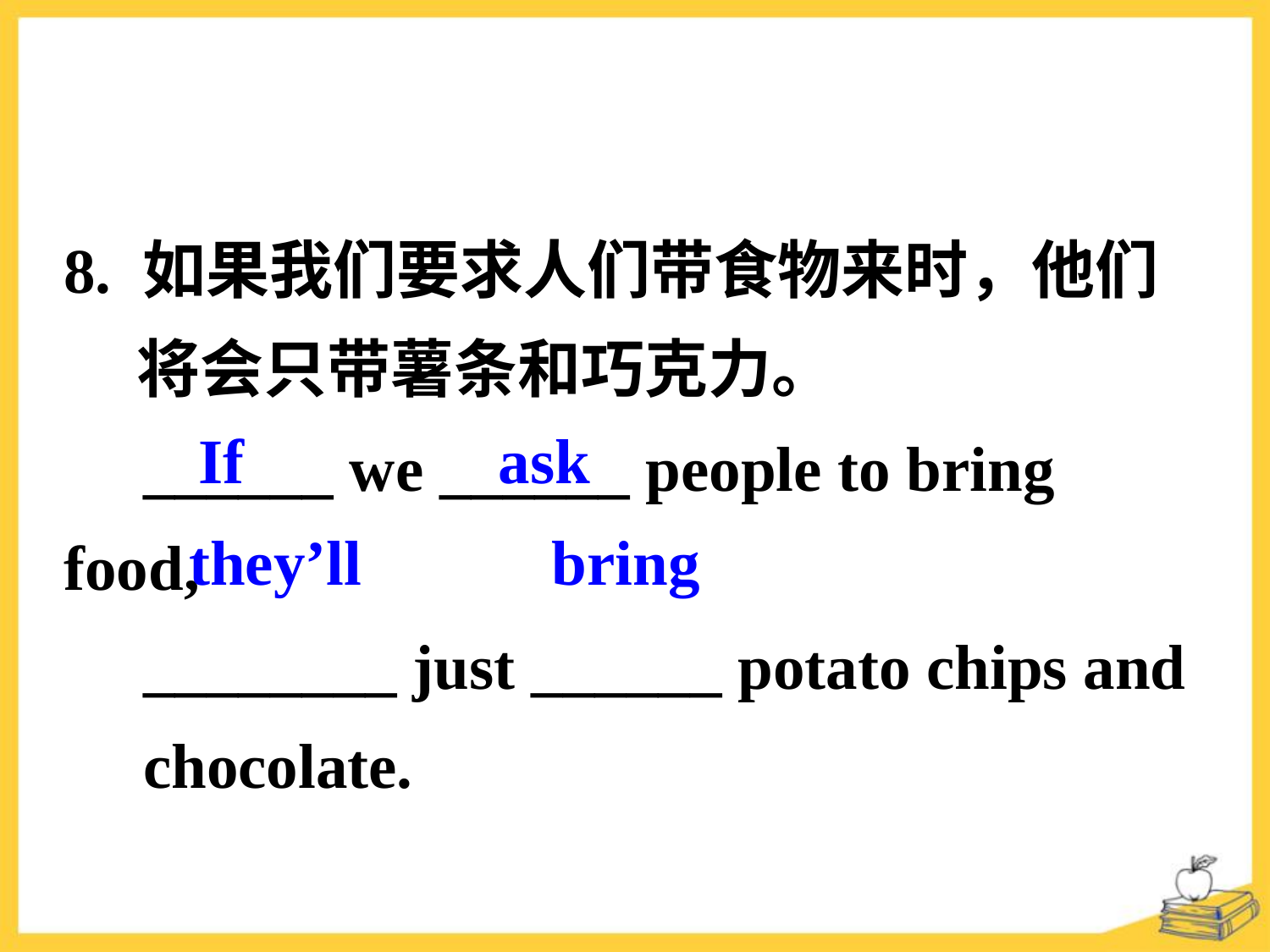

8. 如果我们要求人们带食物来时，他们
    将会只带薯条和巧克力。
     ______ we ______ people to bring food,
     ________ just ______ potato chips and
     chocolate.
If                ask
they’ll            bring